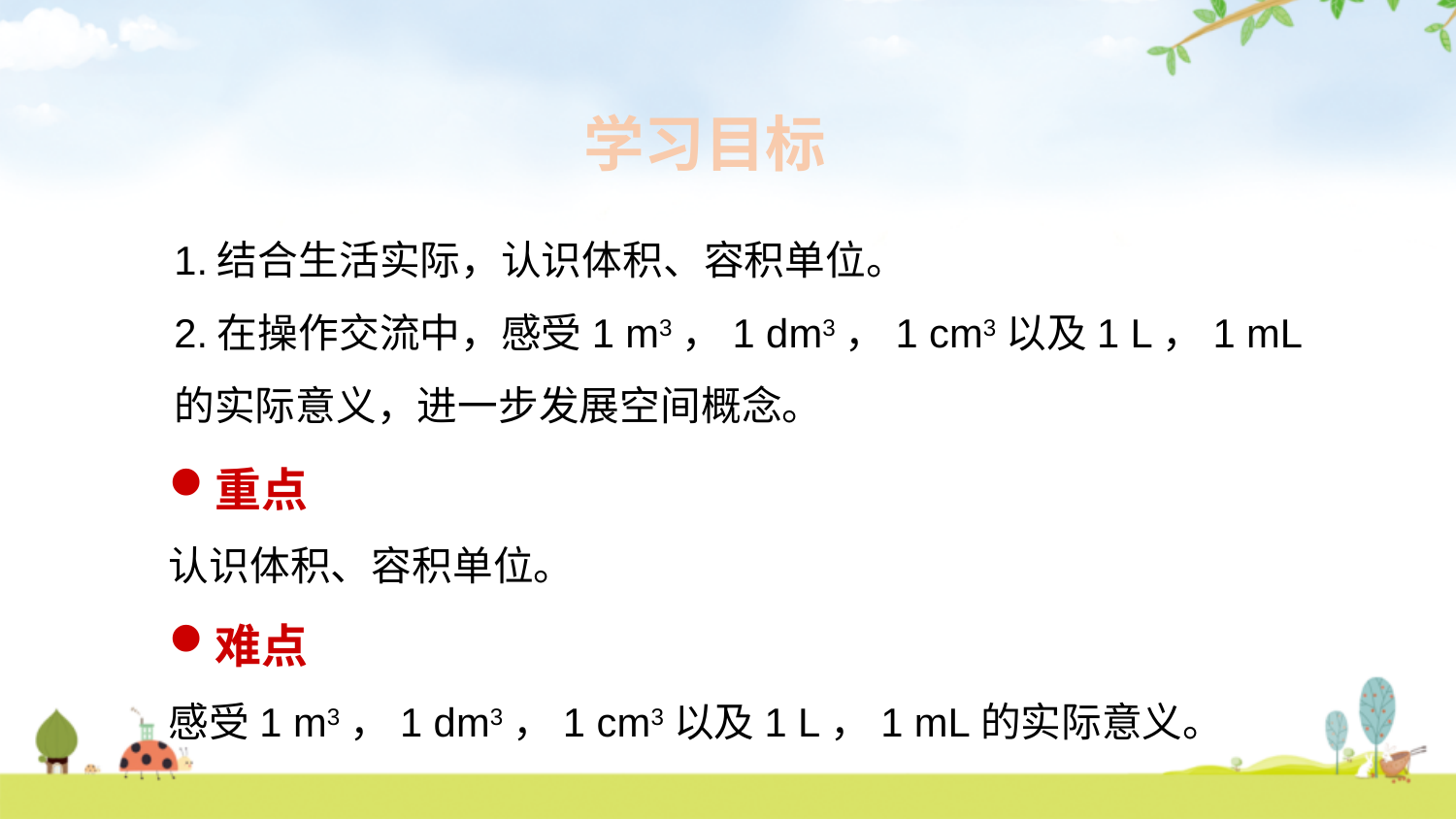

学习目标
1.结合生活实际，认识体积、容积单位。
2.在操作交流中，感受1 m3，1 dm3，1 cm3以及1 L，1 mL的实际意义，进一步发展空间概念。
重点
认识体积、容积单位。
难点
感受1 m3，1 dm3，1 cm3以及1 L，1 mL的实际意义。